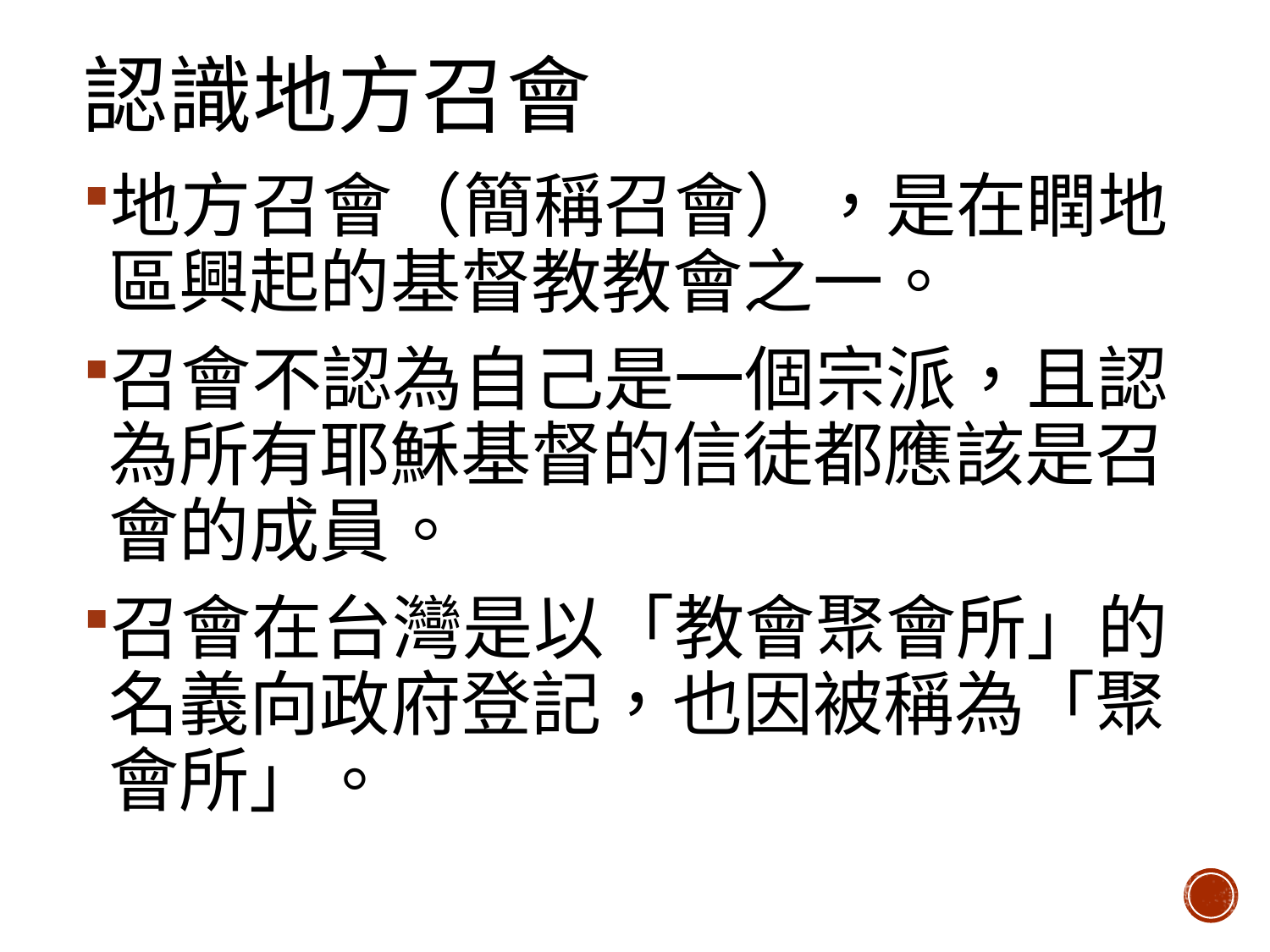

# 認識地方召會
地方召會（簡稱召會），是在瞤地區興起的基督教教會之一。
召會不認為自己是一個宗派，且認為所有耶穌基督的信徒都應該是召會的成員。
召會在台灣是以「教會聚會所」的名義向政府登記，也因被稱為「聚會所」。